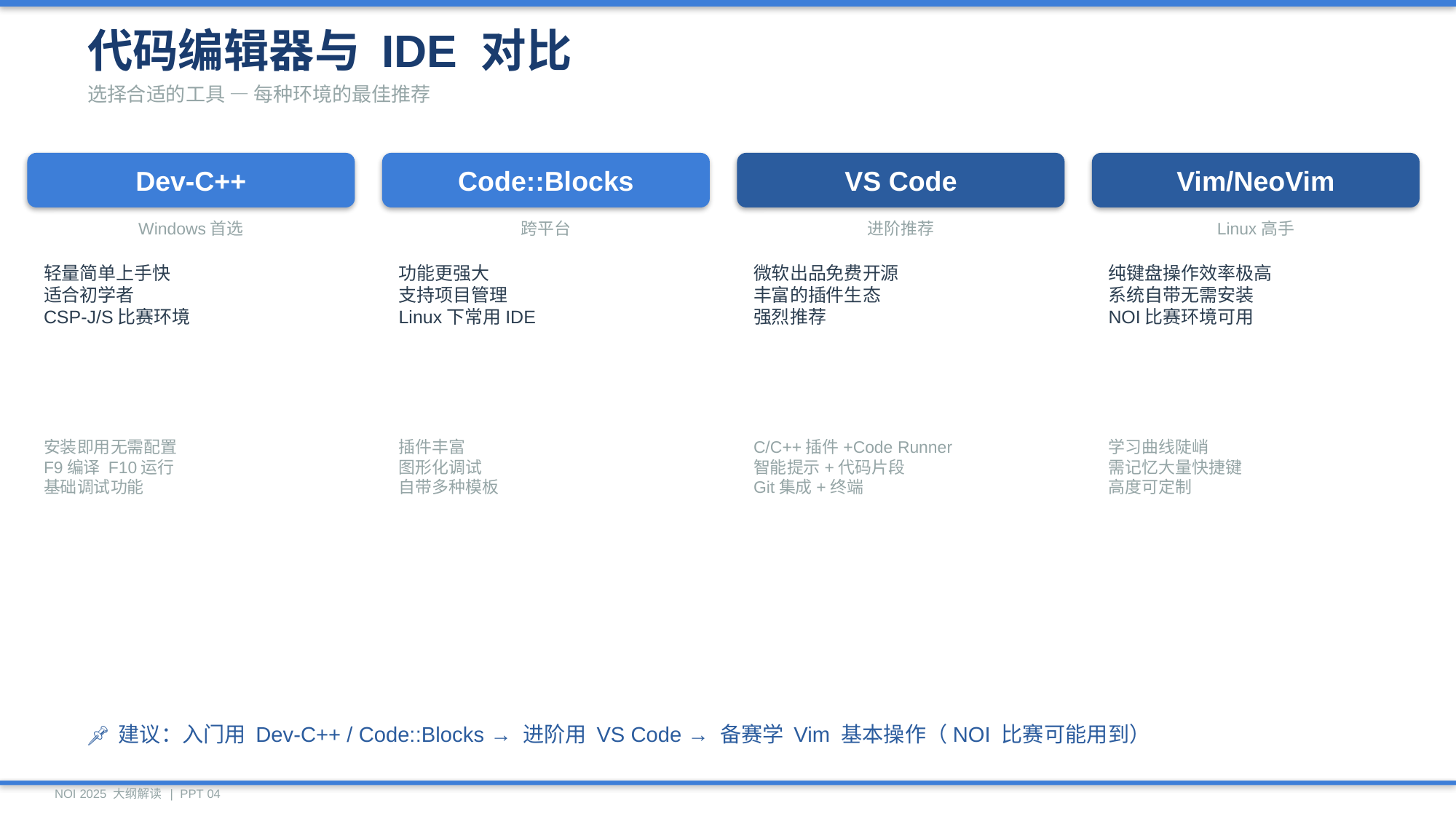

代码编辑器与 IDE 对比
选择合适的工具 — 每种环境的最佳推荐
Dev-C++
Code::Blocks
VS Code
Vim/NeoVim
Windows首选
跨平台
进阶推荐
Linux高手
轻量简单上手快
适合初学者
CSP-J/S比赛环境
功能更强大
支持项目管理
Linux下常用IDE
微软出品免费开源
丰富的插件生态
强烈推荐
纯键盘操作效率极高
系统自带无需安装
NOI比赛环境可用
安装即用无需配置
F9编译 F10运行
基础调试功能
插件丰富
图形化调试
自带多种模板
C/C++插件+Code Runner
智能提示+代码片段
Git集成+终端
学习曲线陡峭
需记忆大量快捷键
高度可定制
📌 建议：入门用 Dev-C++ / Code::Blocks → 进阶用 VS Code → 备赛学 Vim 基本操作（NOI 比赛可能用到）

NOI 2025 大纲解读  |  PPT 04